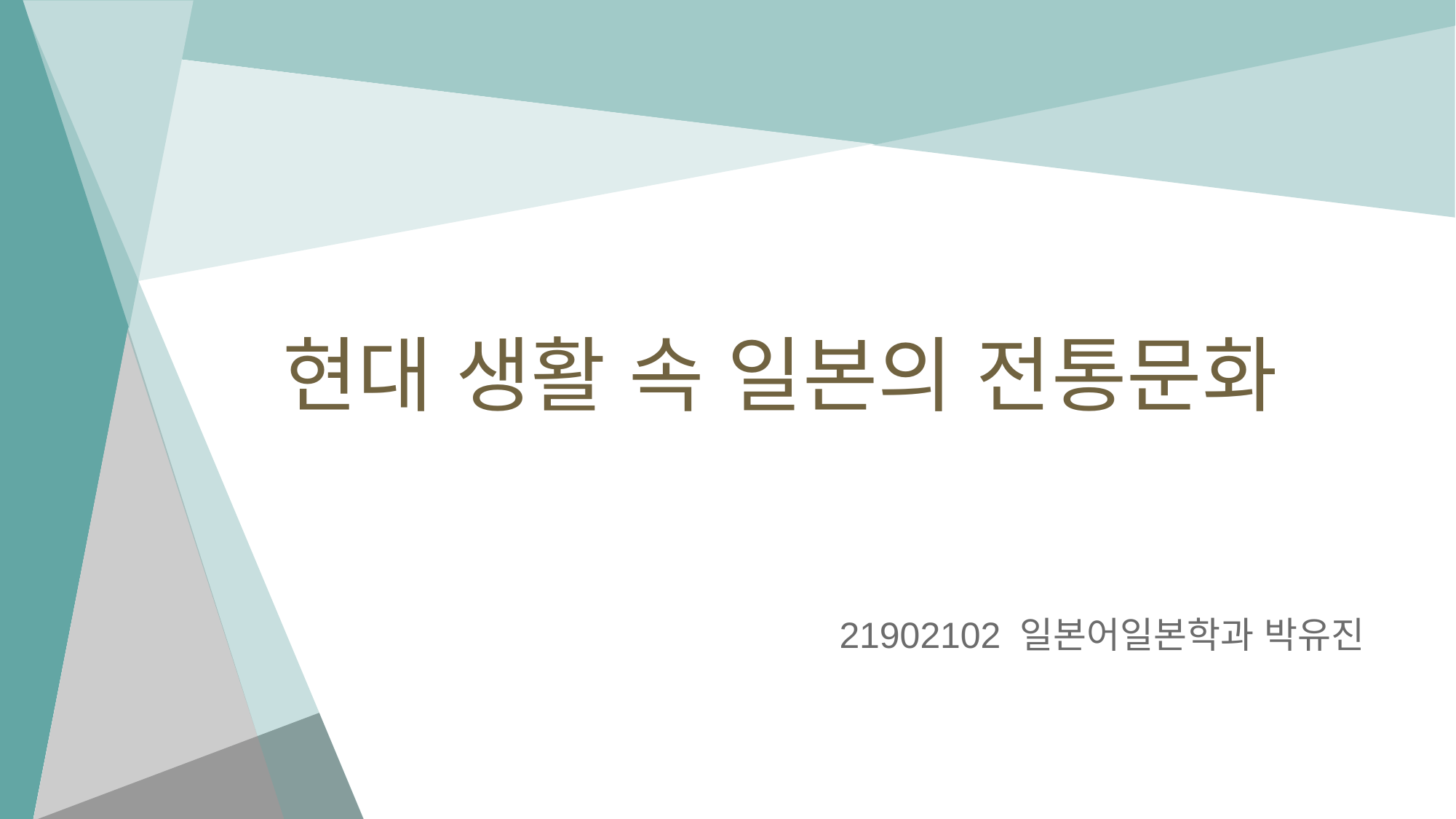

# 현대 생활 속 일본의 전통문화
21902102 일본어일본학과 박유진